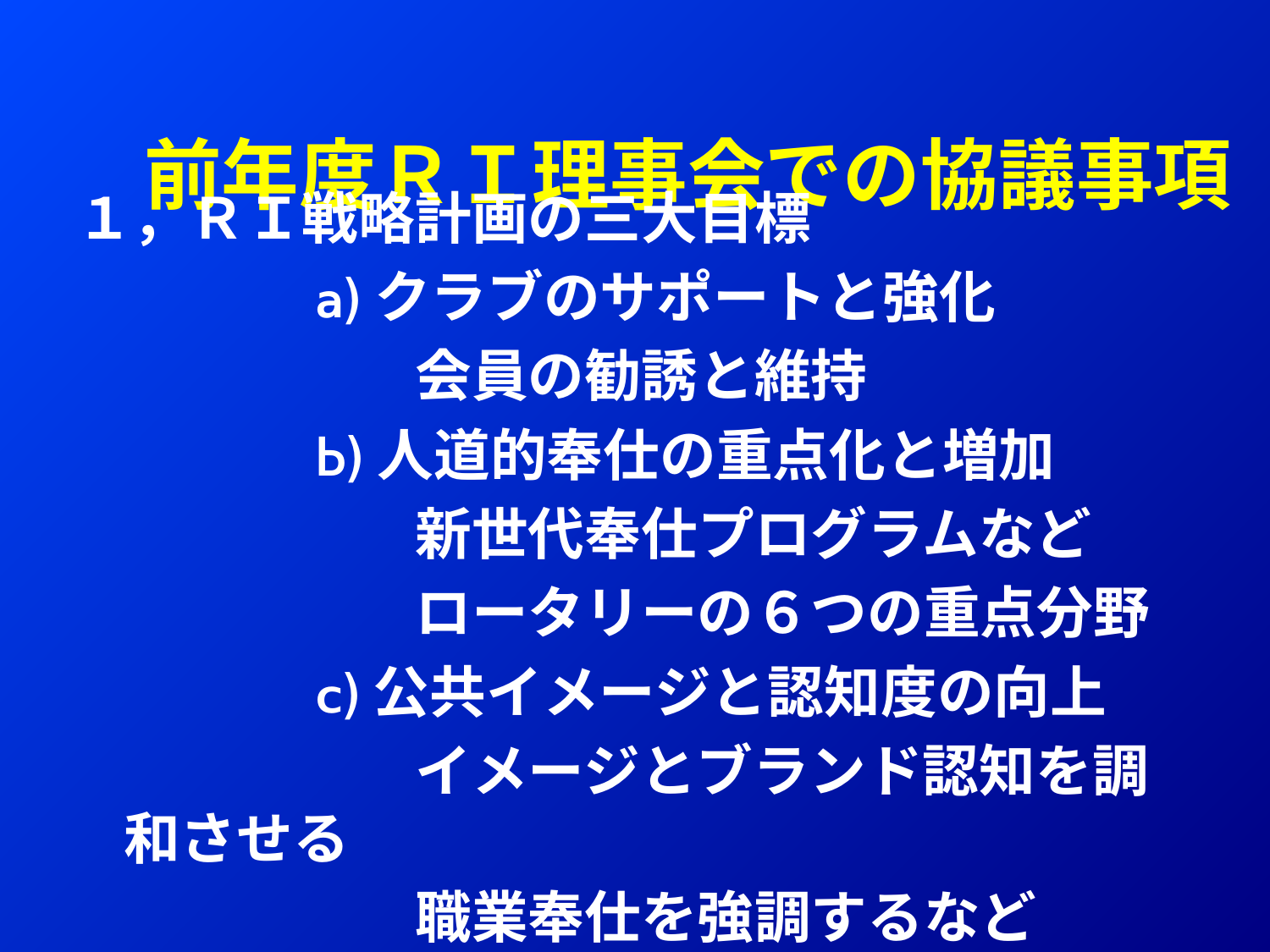

前年度ＲＩ理事会での協議事項
１，ＲＩ戦略計画の三大目標
　　　　a)クラブのサポートと強化
　　　　　　会員の勧誘と維持
　　　　b)人道的奉仕の重点化と増加
　　　　　　新世代奉仕プログラムなど
　　　　　　ロータリーの６つの重点分野
　　　　c)公共イメージと認知度の向上
　　　　　　イメージとブランド認知を調和させる
　　　　　　職業奉仕を強調するなど